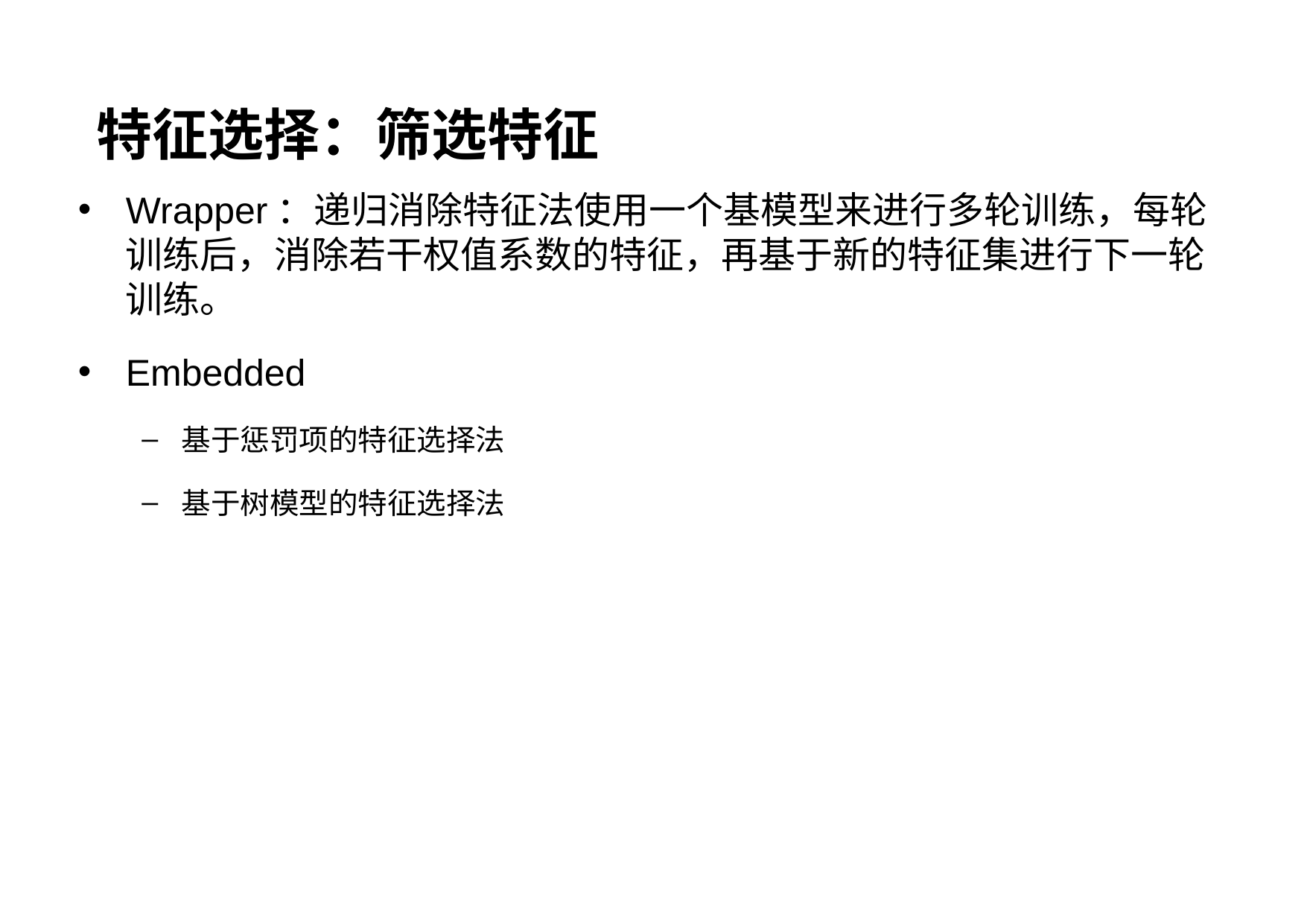

经典的卡方检验是检验定性自变量对定性因变量的相关性。假设自变量有N种取值，因变量有M种取值，考虑自变量等于i且因变量等于j的样本频数的观察值与期望的差距，构建统计量：

经典的卡方检验是检验定性自变量对定性因变量的相关性。假设自变量有N种取值，因变量有M种取值，考虑自变量等于i且因变量等于j的样本频数的观察值与期望的差距，构建统计量：

特征选择：筛选特征
Wrapper：递归消除特征法使用一个基模型来进行多轮训练，每轮训练后，消除若干权值系数的特征，再基于新的特征集进行下一轮训练。
Embedded
基于惩罚项的特征选择法
基于树模型的特征选择法